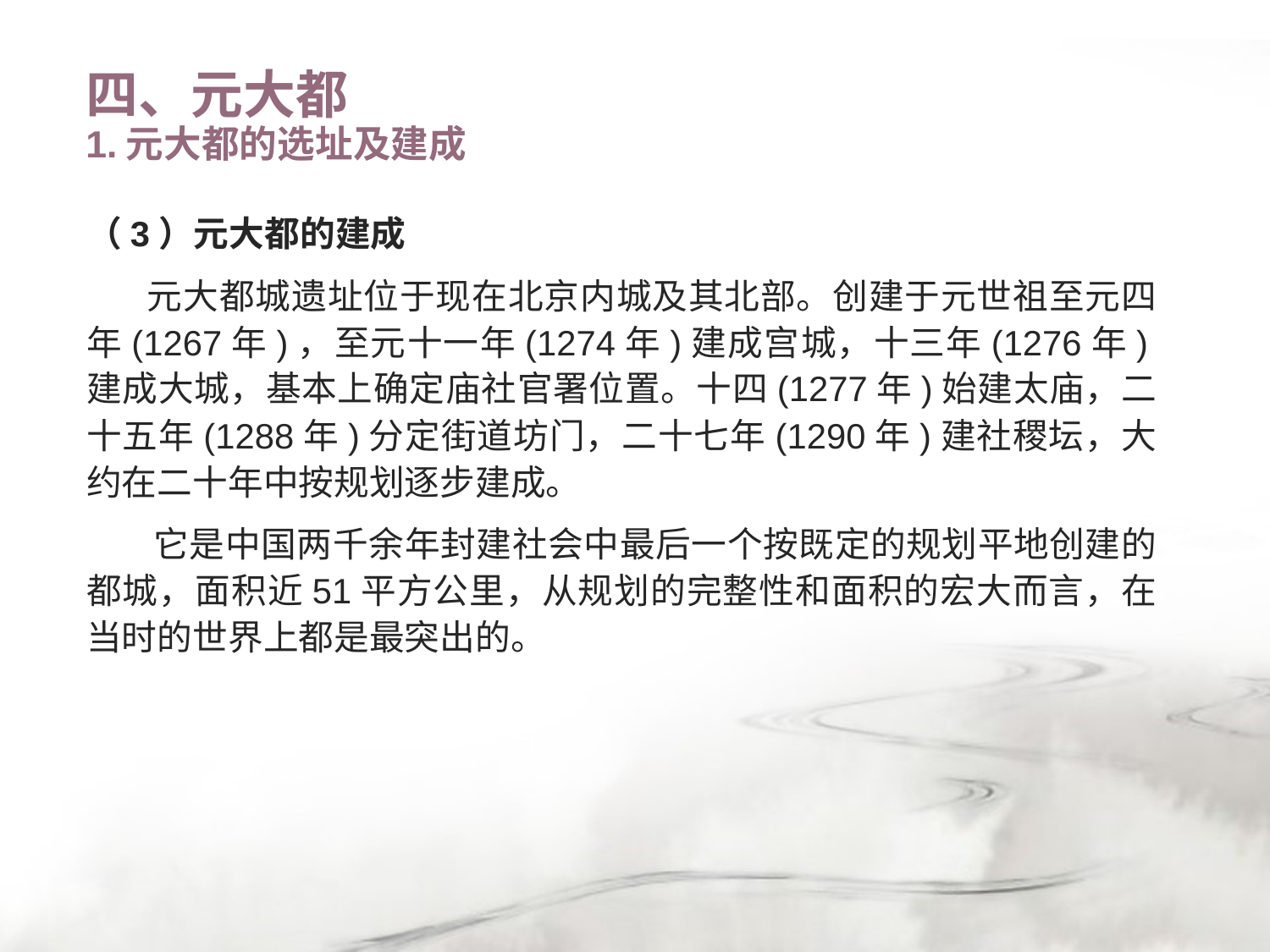

# 四、元大都 1.元大都的选址及建成
（3）元大都的建成
      元大都城遗址位于现在北京内城及其北部。创建于元世祖至元四年(1267年)，至元十一年(1274年)建成宫城，十三年(1276年)建成大城，基本上确定庙社官署位置。十四(1277年)始建太庙，二十五年(1288年)分定街道坊门，二十七年(1290年)建社稷坛，大约在二十年中按规划逐步建成。
       它是中国两千余年封建社会中最后一个按既定的规划平地创建的都城，面积近51平方公里，从规划的完整性和面积的宏大而言，在当时的世界上都是最突出的。